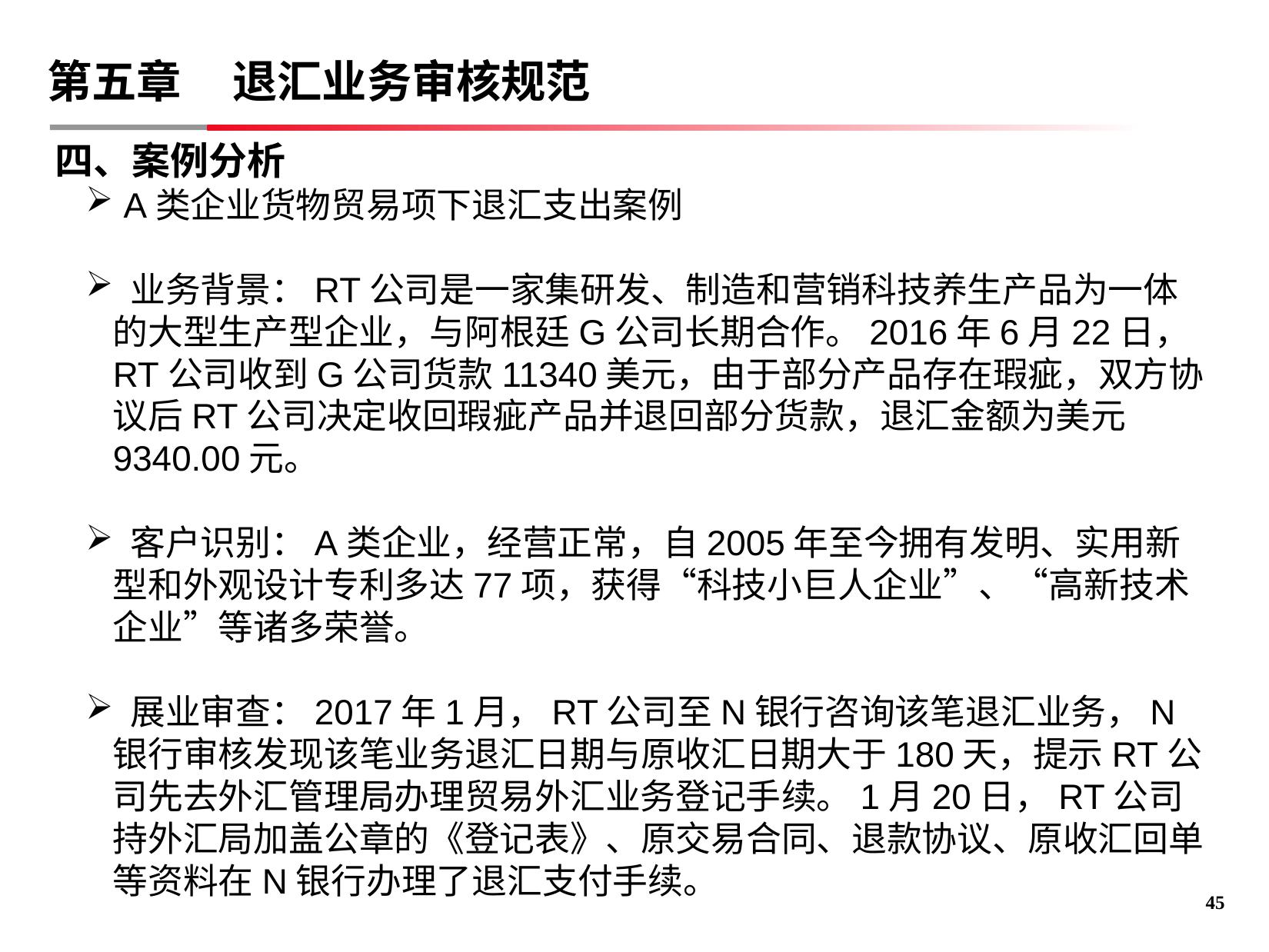

# 第五章     退汇业务审核规范
四、案例分析
 A类企业货物贸易项下退汇支出案例

 业务背景：RT公司是一家集研发、制造和营销科技养生产品为一体的大型生产型企业，与阿根廷G公司长期合作。2016年6月22日，RT公司收到G公司货款11340美元，由于部分产品存在瑕疵，双方协议后RT公司决定收回瑕疵产品并退回部分货款，退汇金额为美元9340.00元。

 客户识别：A类企业，经营正常，自2005年至今拥有发明、实用新型和外观设计专利多达77项，获得“科技小巨人企业”、“高新技术企业”等诸多荣誉。

 展业审查：2017年1月，RT公司至N银行咨询该笔退汇业务，N银行审核发现该笔业务退汇日期与原收汇日期大于180天，提示RT公司先去外汇管理局办理贸易外汇业务登记手续。1月20日，RT公司持外汇局加盖公章的《登记表》、原交易合同、退款协议、原收汇回单等资料在N银行办理了退汇支付手续。
45